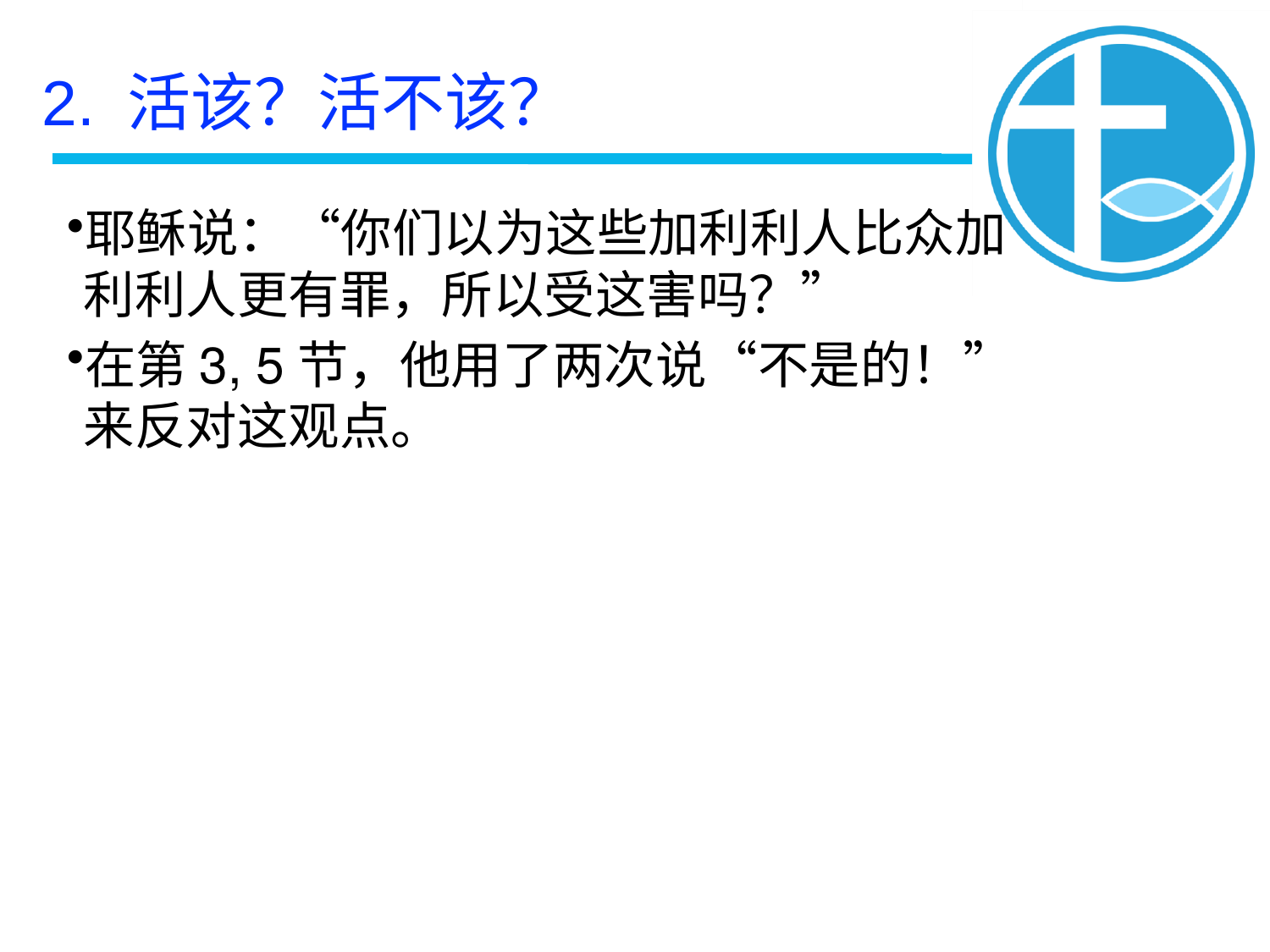

2. 活该？活不该？
耶稣说：“你们以为这些加利利人比众加利利人更有罪，所以受这害吗？”
在第3, 5节，他用了两次说“不是的！”来反对这观点。